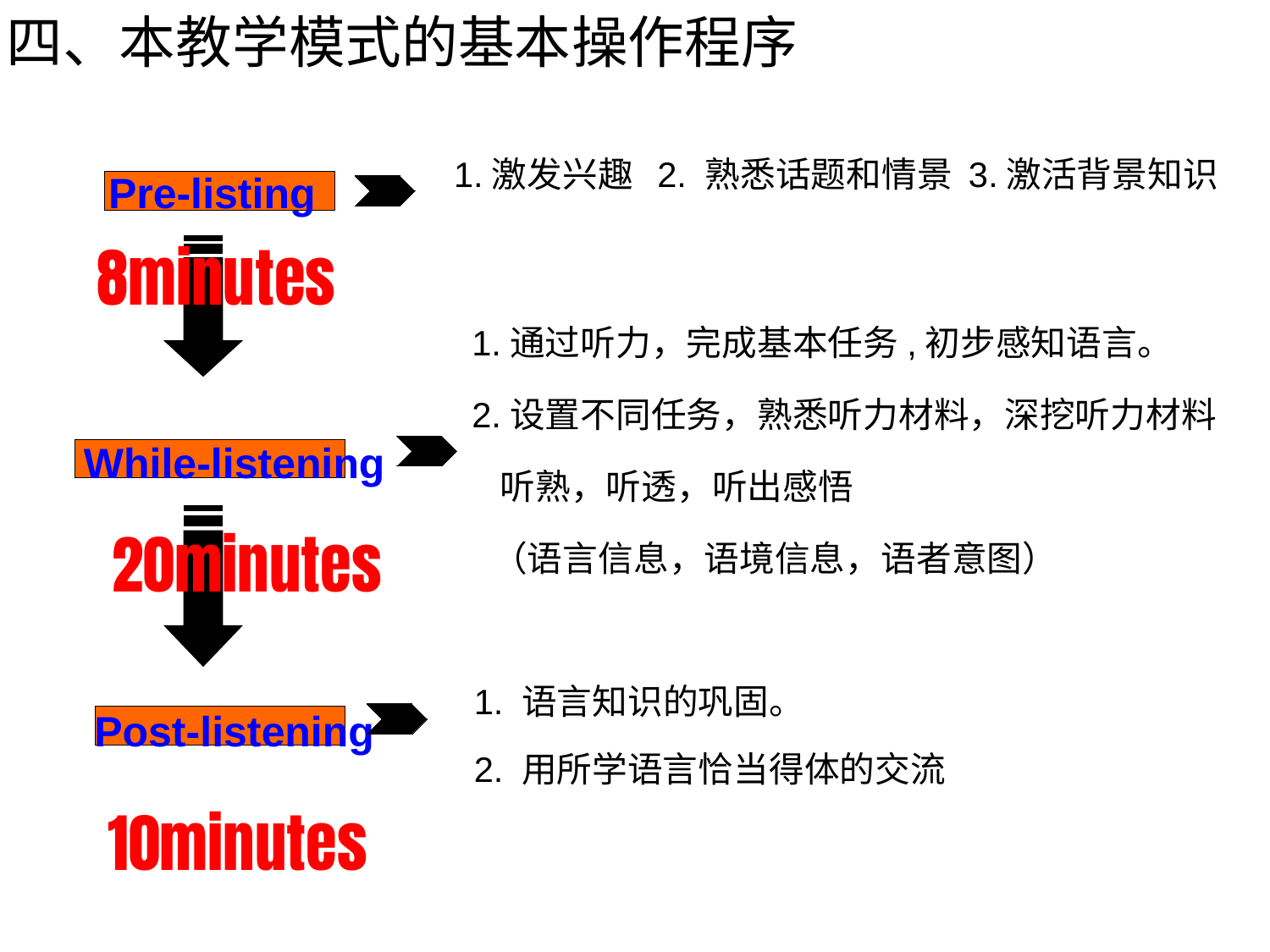

四、本教学模式的基本操作程序
  1.激发兴趣  2. 熟悉话题和情景 3.激活背景知识
Pre-listing

8minutes

  1.通过听力，完成基本任务,初步感知语言。

  2.设置不同任务，熟悉听力材料，深挖听力材料

     听熟，听透，听出感悟

    （语言信息，语境信息，语者意图）
While-listening

20minutes
1. 语言知识的巩固。

2. 用所学语言恰当得体的交流

Post-listening

10minutes